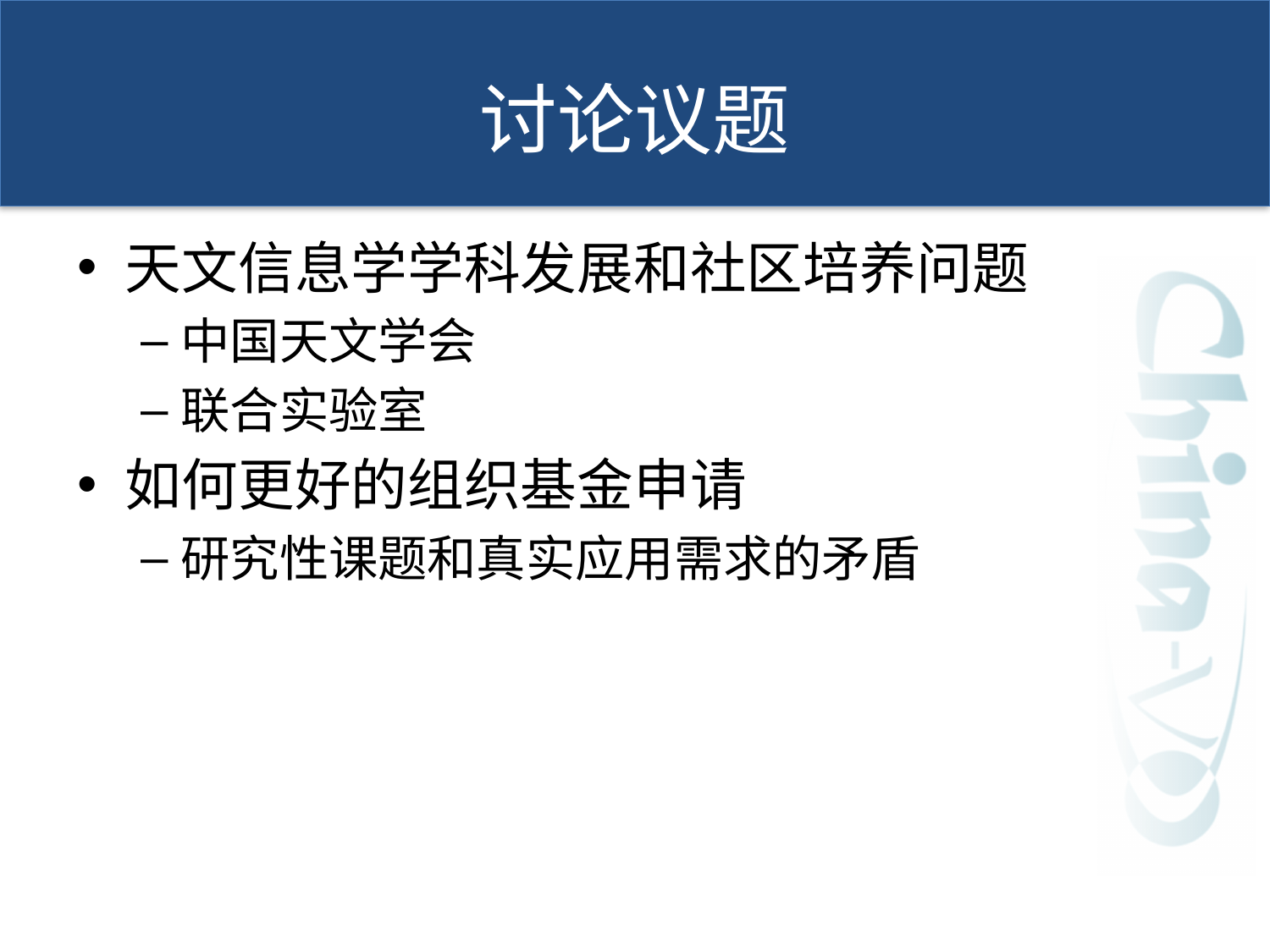

# 讨论议题
天文信息学学科发展和社区培养问题
中国天文学会
联合实验室
如何更好的组织基金申请
研究性课题和真实应用需求的矛盾